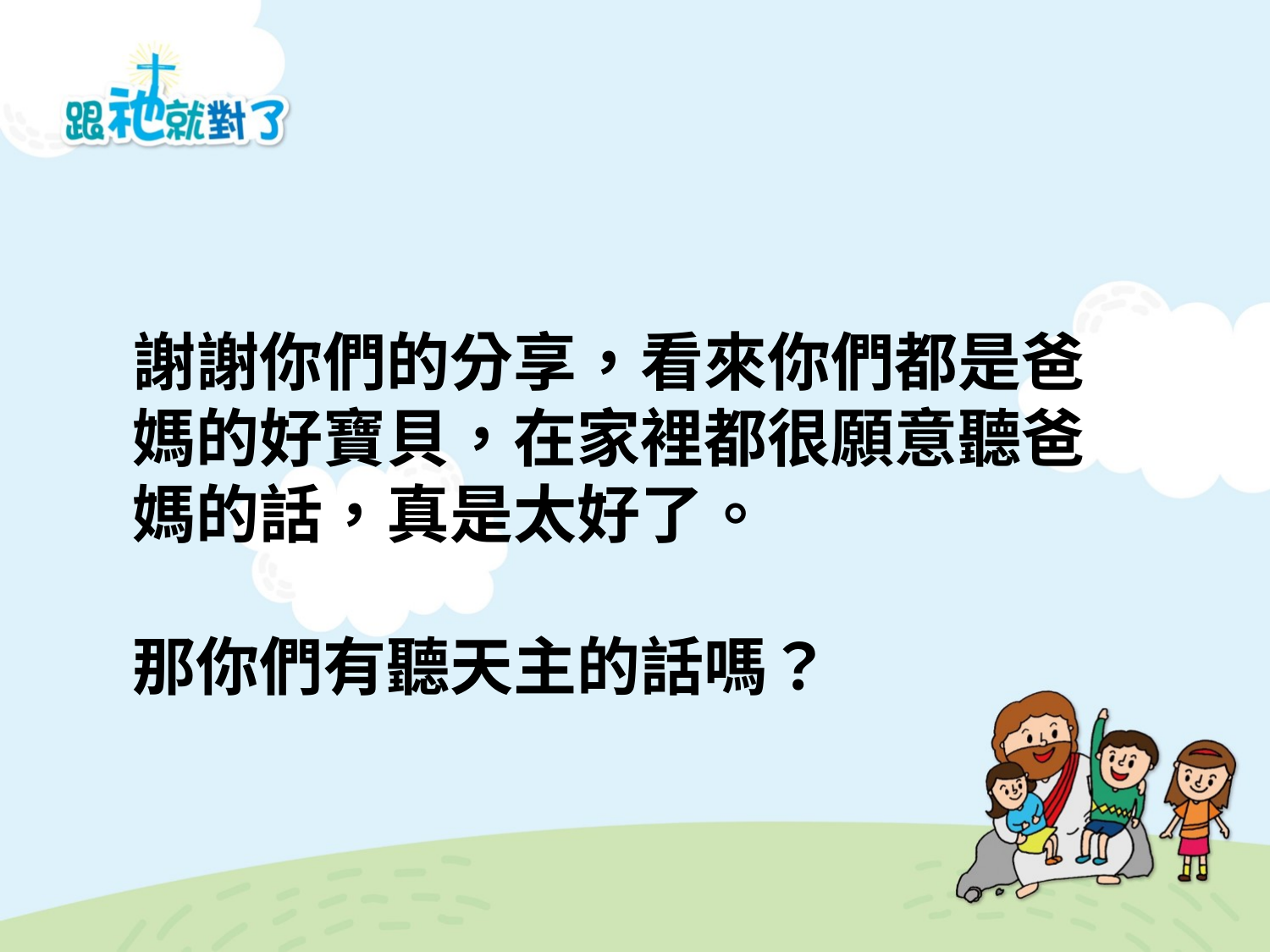

謝謝你們的分享，看來你們都是爸媽的好寶貝，在家裡都很願意聽爸媽的話，真是太好了。

那你們有聽天主的話嗎？